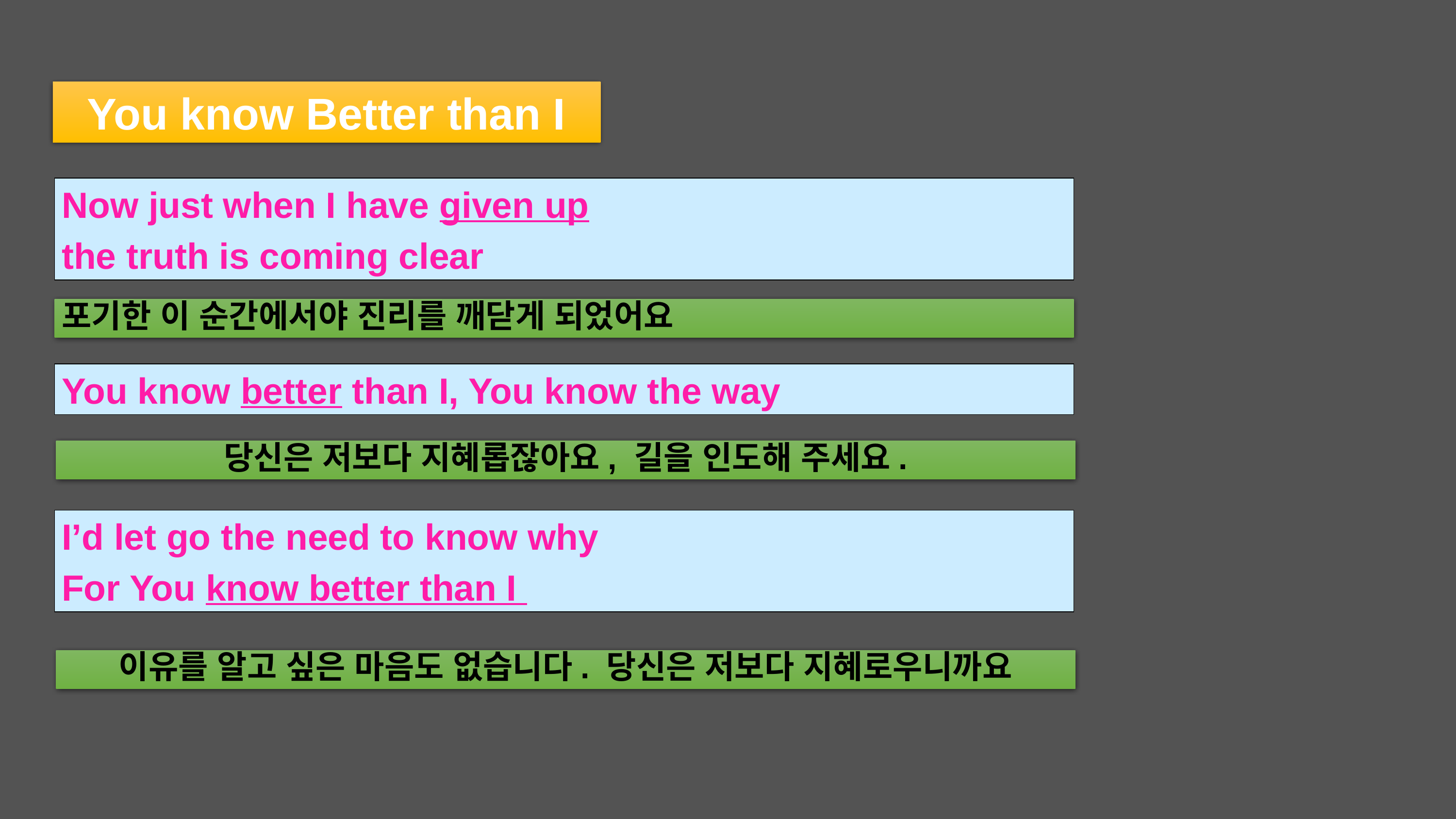

You know Better than I
Now just when I have given up
the truth is coming clear
포기한 이 순간에서야 진리를 깨닫게 되었어요
You know better than I, You know the way
당신은 저보다 지혜롭잖아요, 길을 인도해 주세요.
I’d let go the need to know why
For You know better than I
이유를 알고 싶은 마음도 없습니다. 당신은 저보다 지혜로우니까요